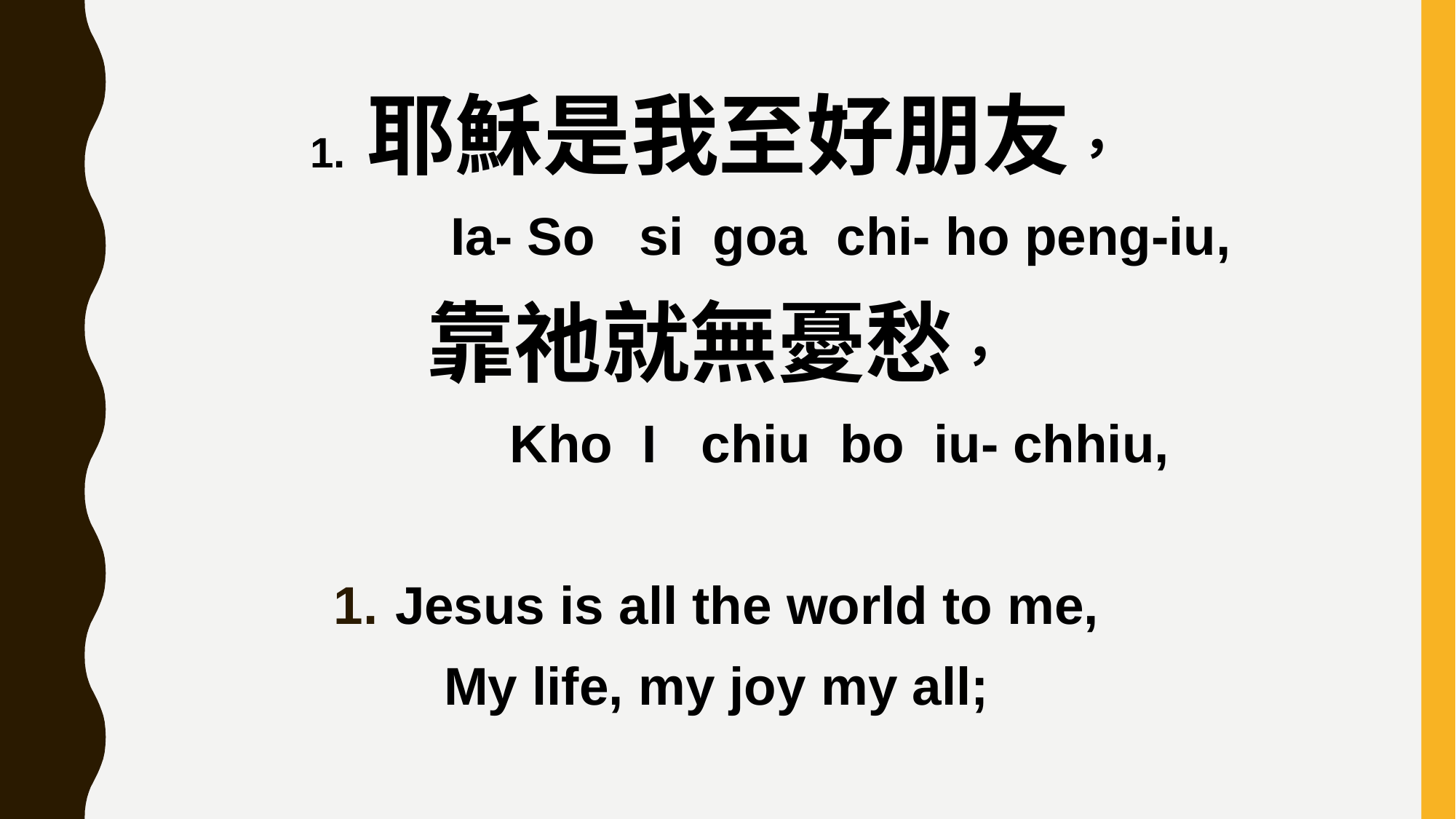

1. 耶穌是我至好朋友，
                   Ia- So   si  goa  chi- ho peng-iu,
靠祂就無憂愁，
                       Kho  I   chiu  bo  iu- chhiu,

Jesus is all the world to me,
My life, my joy my all;